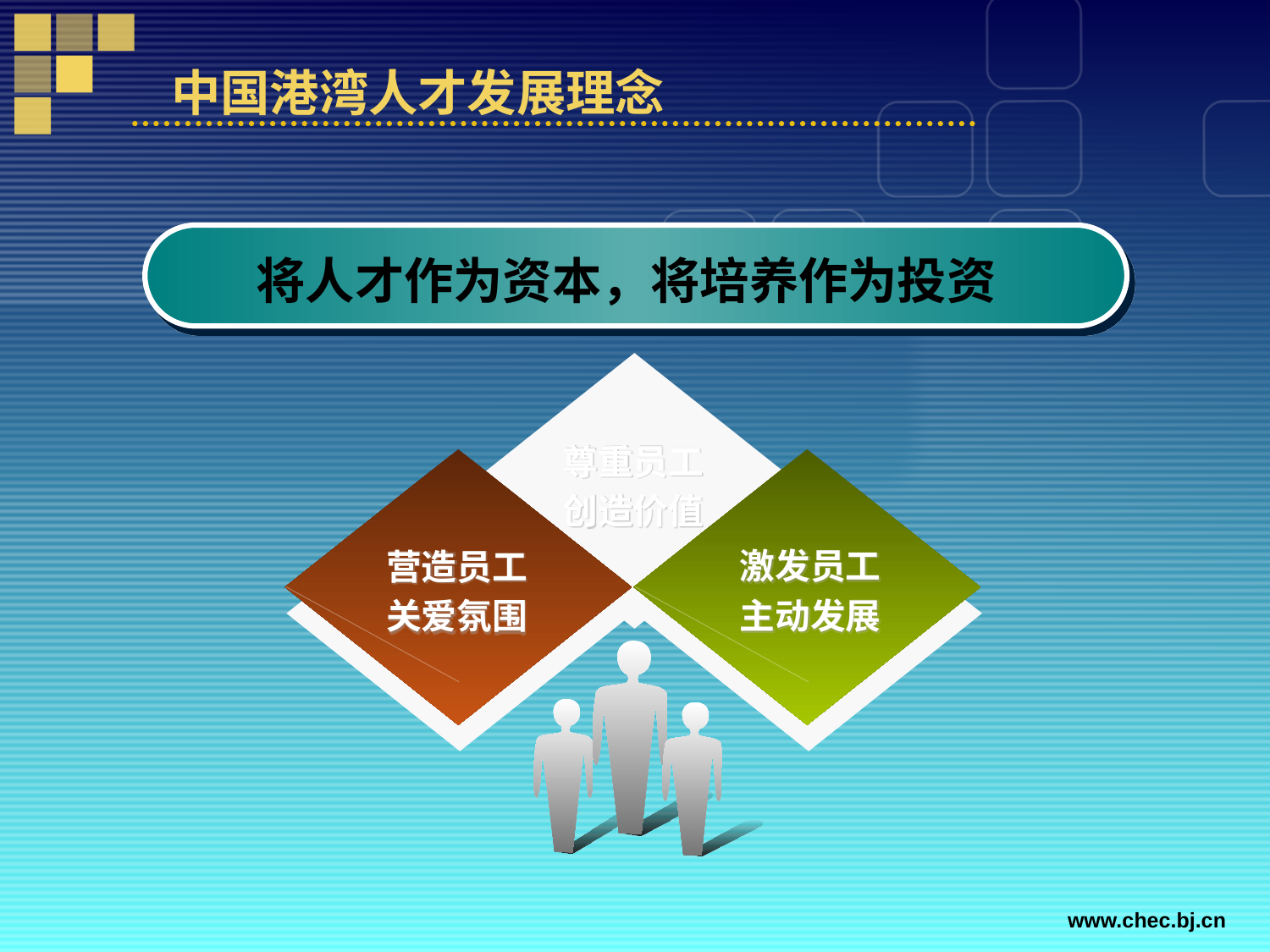

# 中国港湾人才发展理念

将人才作为资本，将培养作为投资

尊重员工
创造价值

营造员工
关爱氛围

激发员工
主动发展

www.chec.bj.cn